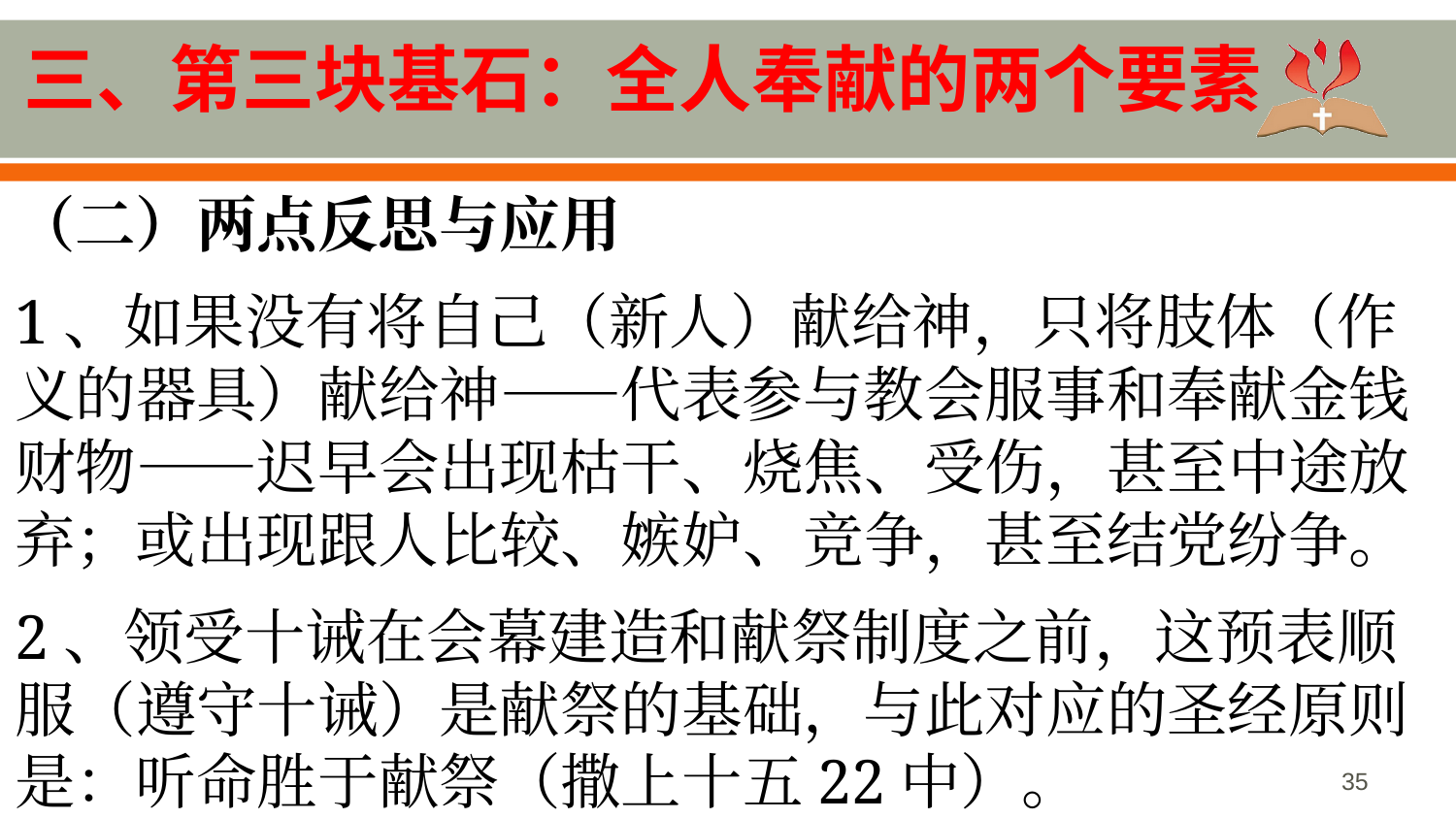

# 三、第三块基石：全人奉献的两个要素
（二）两点反思与应用
1、如果没有将自己（新人）献给神，只将肢体（作义的器具）献给神——代表参与教会服事和奉献金钱财物——迟早会出现枯干、烧焦、受伤，甚至中途放弃；或出现跟人比较、嫉妒、竞争，甚至结党纷争。
2、领受十诫在会幕建造和献祭制度之前，这预表顺服（遵守十诫）是献祭的基础，与此对应的圣经原则是：听命胜于献祭（撒上十五22中）。

35